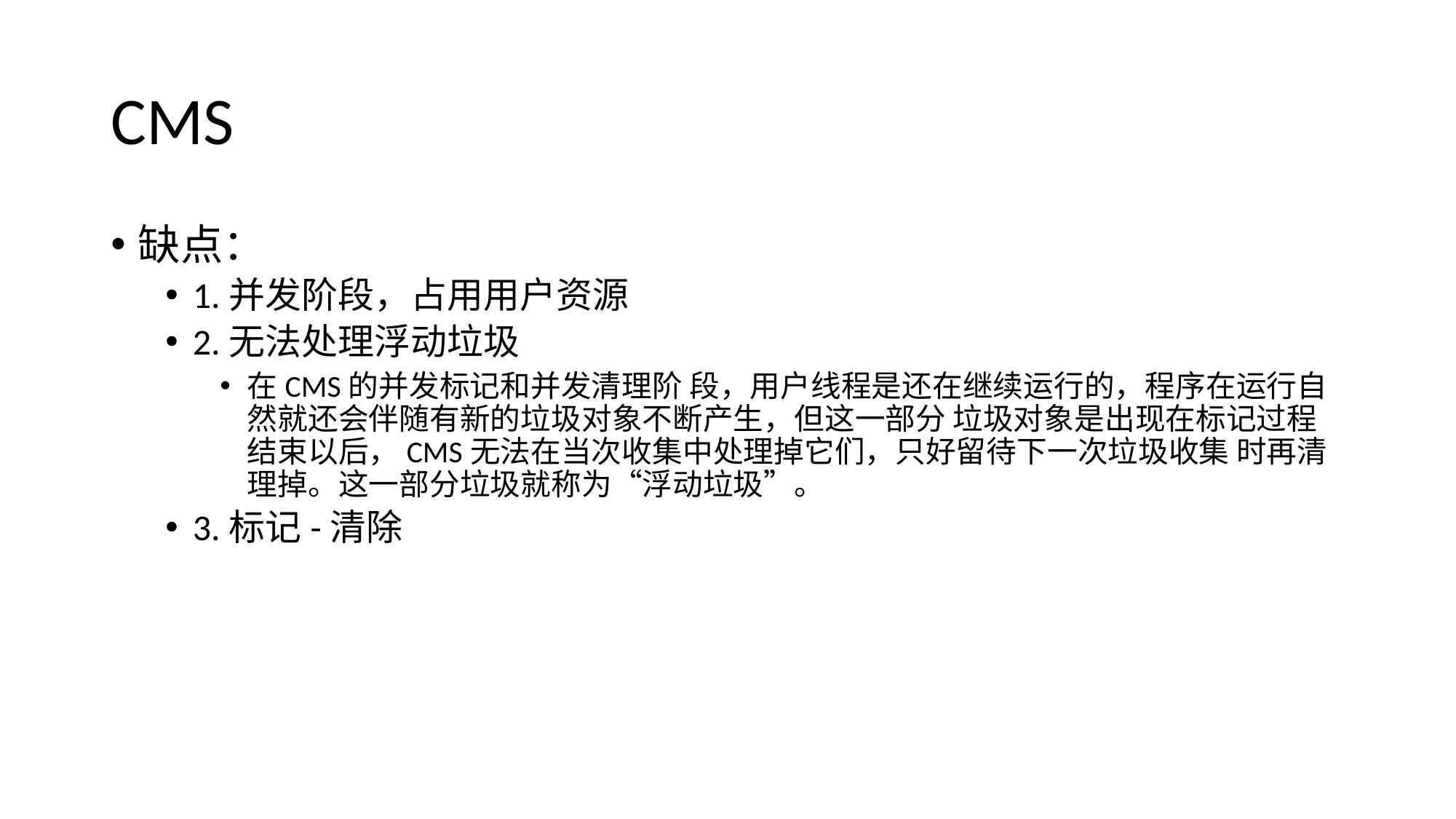

# CMS
缺点：
1.并发阶段，占用用户资源
2.无法处理浮动垃圾
在CMS的并发标记和并发清理阶 段，用户线程是还在继续运行的，程序在运行自然就还会伴随有新的垃圾对象不断产生，但这一部分 垃圾对象是出现在标记过程结束以后，CMS无法在当次收集中处理掉它们，只好留待下一次垃圾收集 时再清理掉。这一部分垃圾就称为“浮动垃圾”。
3.标记-清除